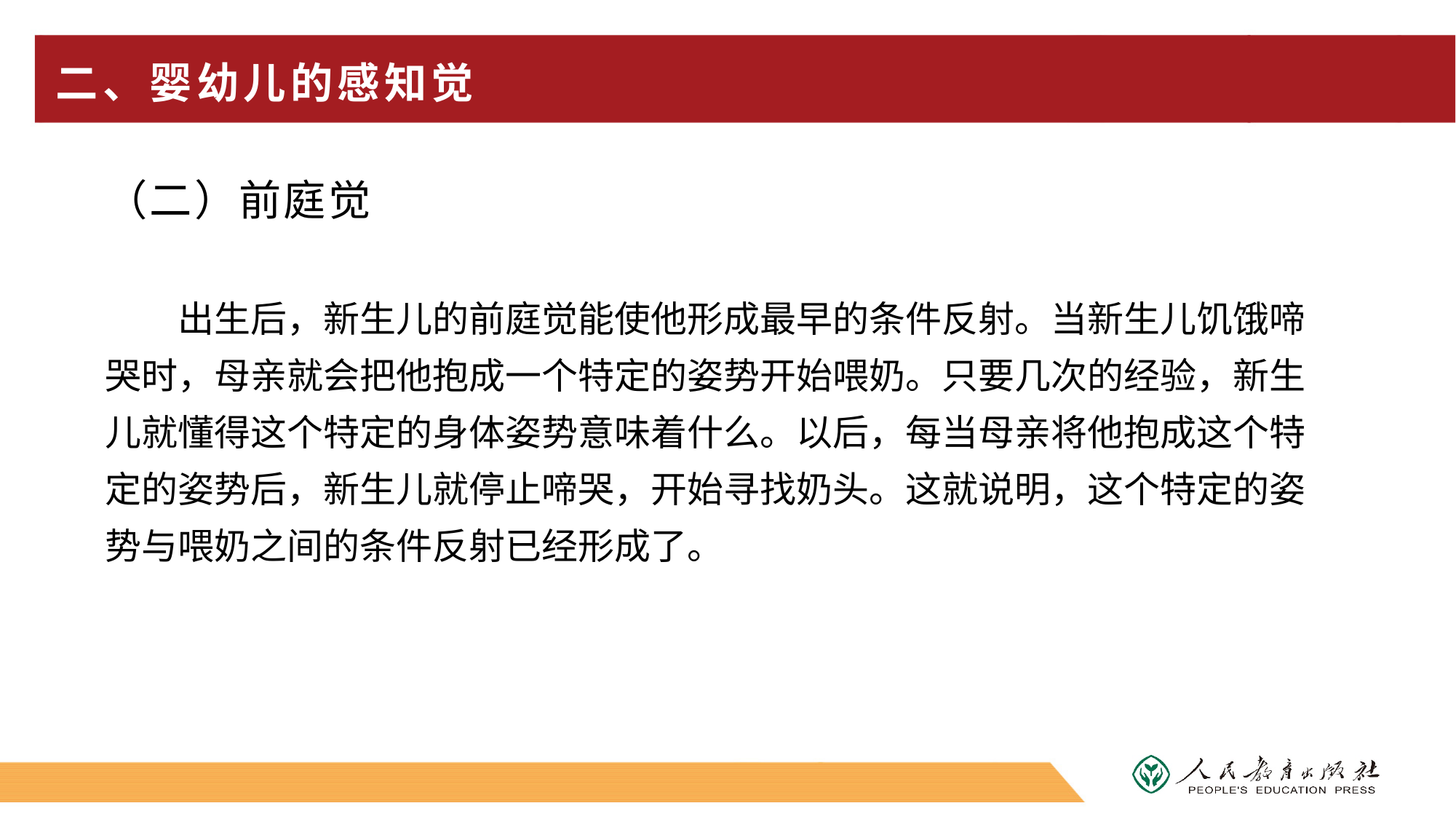

# 二、婴幼儿的感知觉
（二）前庭觉
出生后，新生儿的前庭觉能使他形成最早的条件反射。当新生儿饥饿啼哭时，母亲就会把他抱成一个特定的姿势开始喂奶。只要几次的经验，新生儿就懂得这个特定的身体姿势意味着什么。以后，每当母亲将他抱成这个特定的姿势后，新生儿就停止啼哭，开始寻找奶头。这就说明，这个特定的姿势与喂奶之间的条件反射已经形成了。